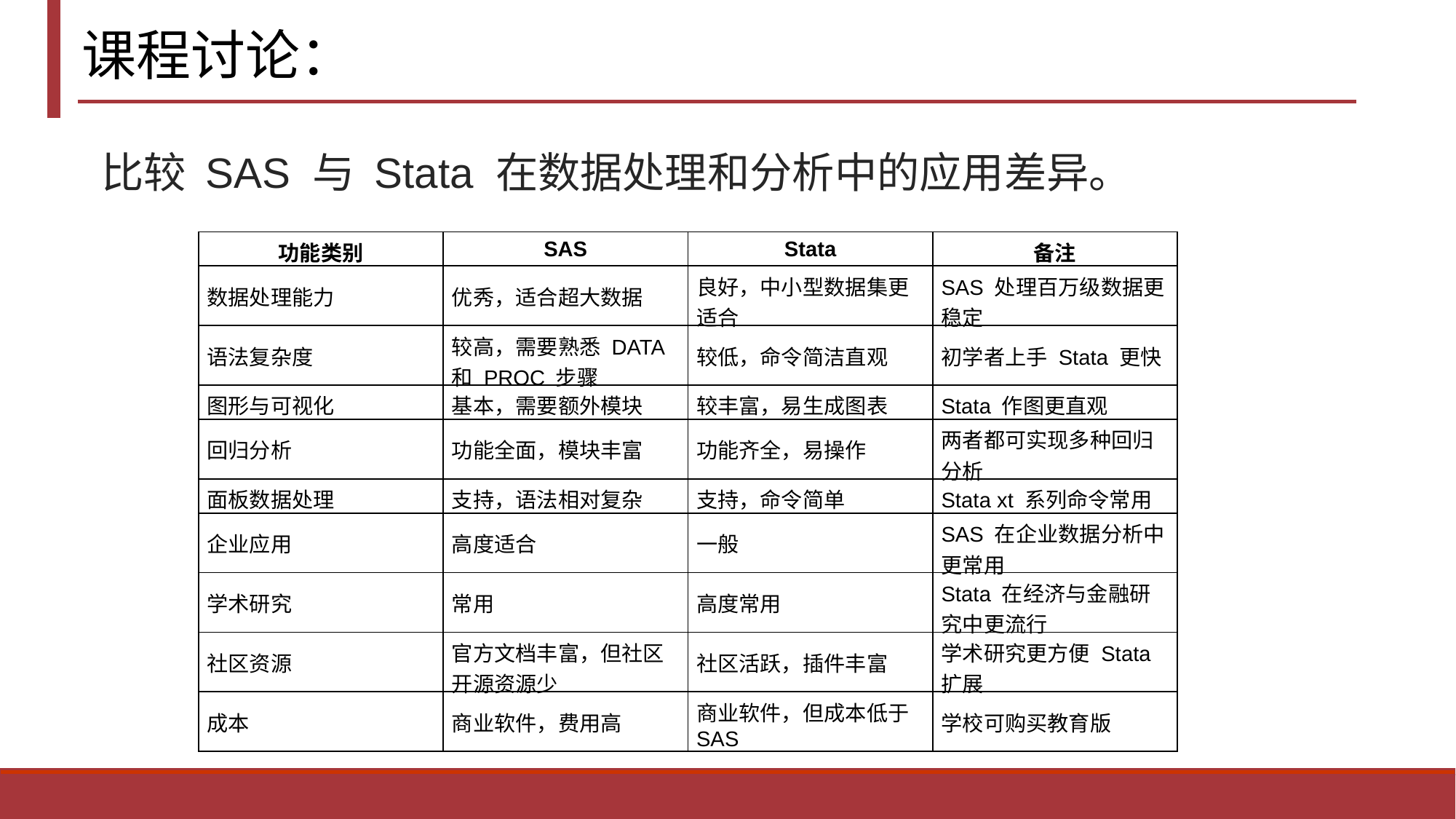

课程讨论：
比较 SAS 与 Stata 在数据处理和分析中的应用差异。

| 功能类别 | SAS | Stata | 备注 |
| --- | --- | --- | --- |
| 数据处理能力 | 优秀，适合超大数据 | 良好，中小型数据集更适合 | SAS 处理百万级数据更稳定 |
| 语法复杂度 | 较高，需要熟悉 DATA 和 PROC 步骤 | 较低，命令简洁直观 | 初学者上手 Stata 更快 |
| 图形与可视化 | 基本，需要额外模块 | 较丰富，易生成图表 | Stata 作图更直观 |
| 回归分析 | 功能全面，模块丰富 | 功能齐全，易操作 | 两者都可实现多种回归分析 |
| 面板数据处理 | 支持，语法相对复杂 | 支持，命令简单 | Stata xt 系列命令常用 |
| 企业应用 | 高度适合 | 一般 | SAS 在企业数据分析中更常用 |
| 学术研究 | 常用 | 高度常用 | Stata 在经济与金融研究中更流行 |
| 社区资源 | 官方文档丰富，但社区开源资源少 | 社区活跃，插件丰富 | 学术研究更方便 Stata 扩展 |
| 成本 | 商业软件，费用高 | 商业软件，但成本低于 SAS | 学校可购买教育版 |